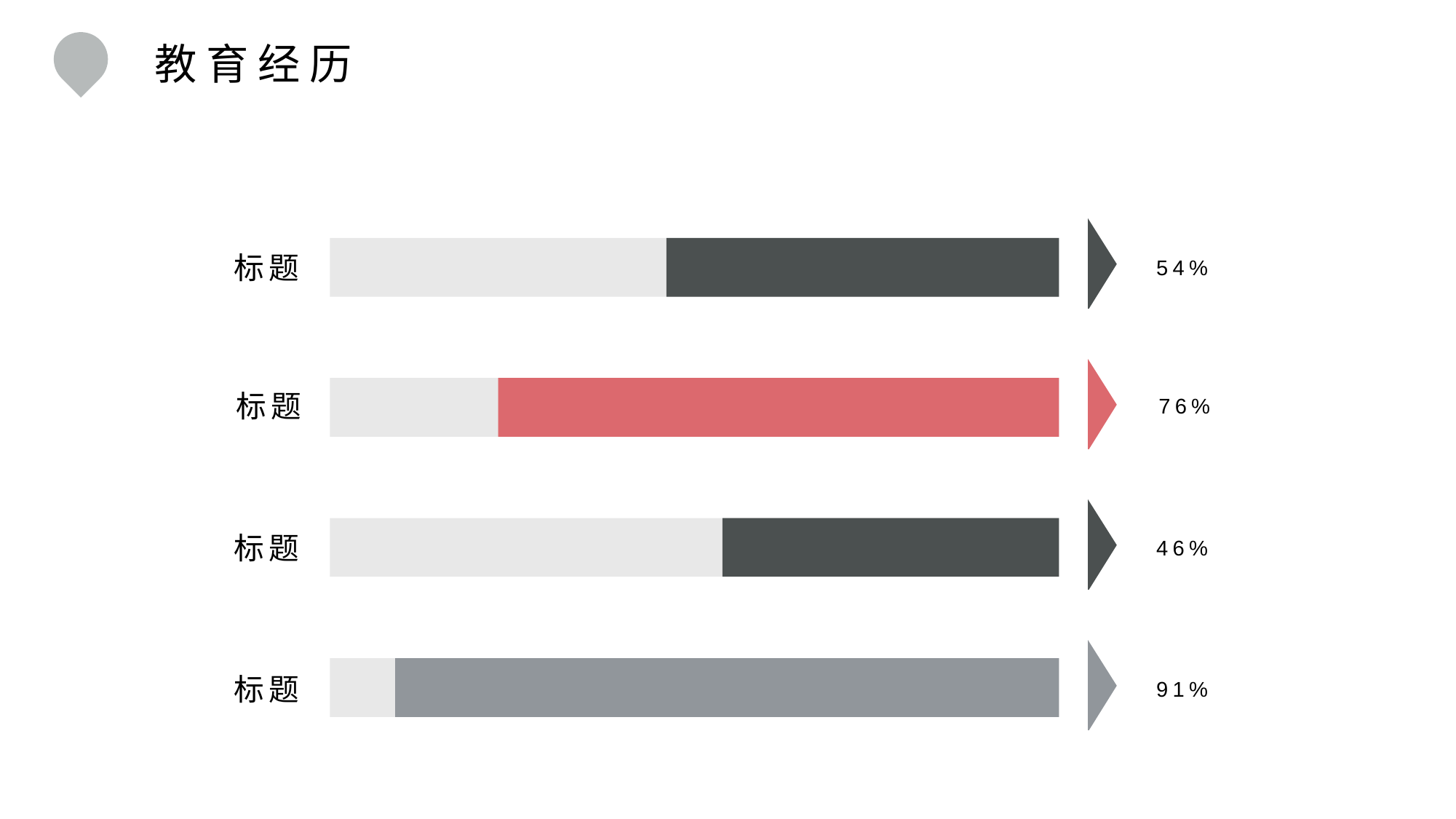

教育经历
标题

54%

标题
76%

标题
46%

标题
91%